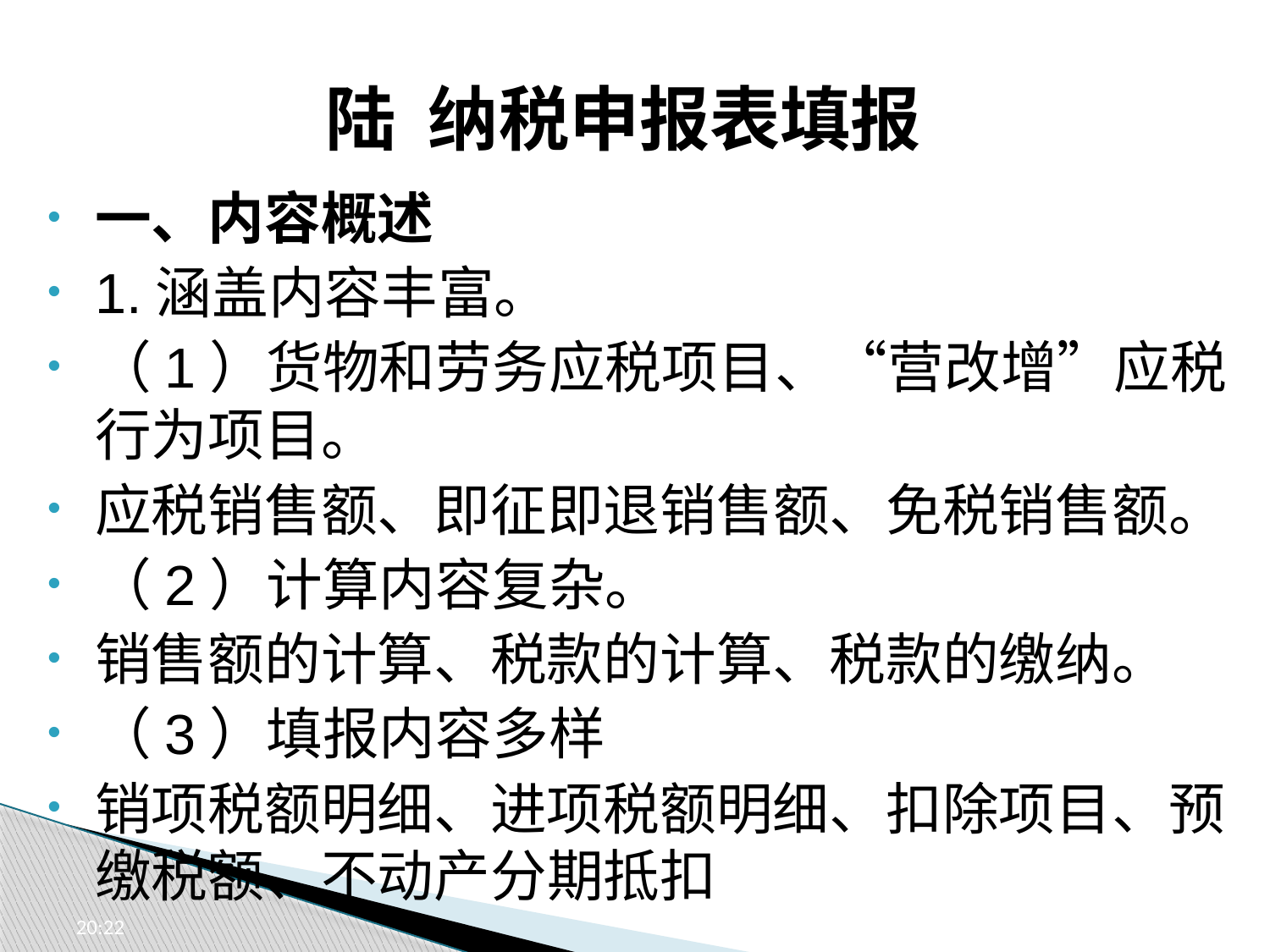

陆  纳税申报表填报

一、内容概述
1.涵盖内容丰富。
（1）货物和劳务应税项目、“营改增”应税行为项目。
应税销售额、即征即退销售额、免税销售额。
（2）计算内容复杂。
销售额的计算、税款的计算、税款的缴纳。
（3）填报内容多样
销项税额明细、进项税额明细、扣除项目、预缴税额、不动产分期抵扣

20:22
45